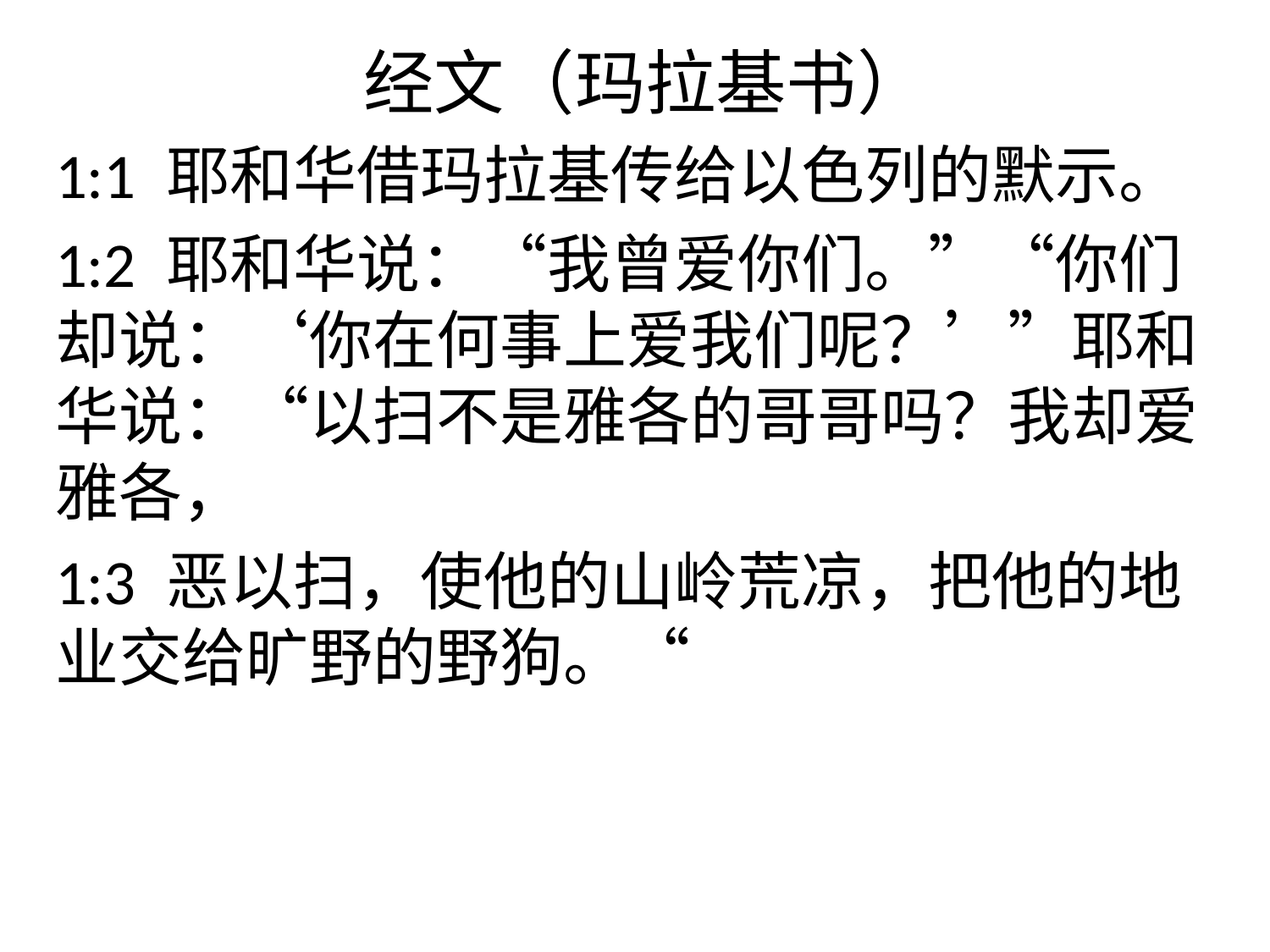

经文（玛拉基书）
1:1 耶和华借玛拉基传给以色列的默示。
1:2 耶和华说：“我曾爱你们。”“你们却说：‘你在何事上爱我们呢？’”耶和华说：“以扫不是雅各的哥哥吗？我却爱雅各，
1:3 恶以扫，使他的山岭荒凉，把他的地业交给旷野的野狗。“